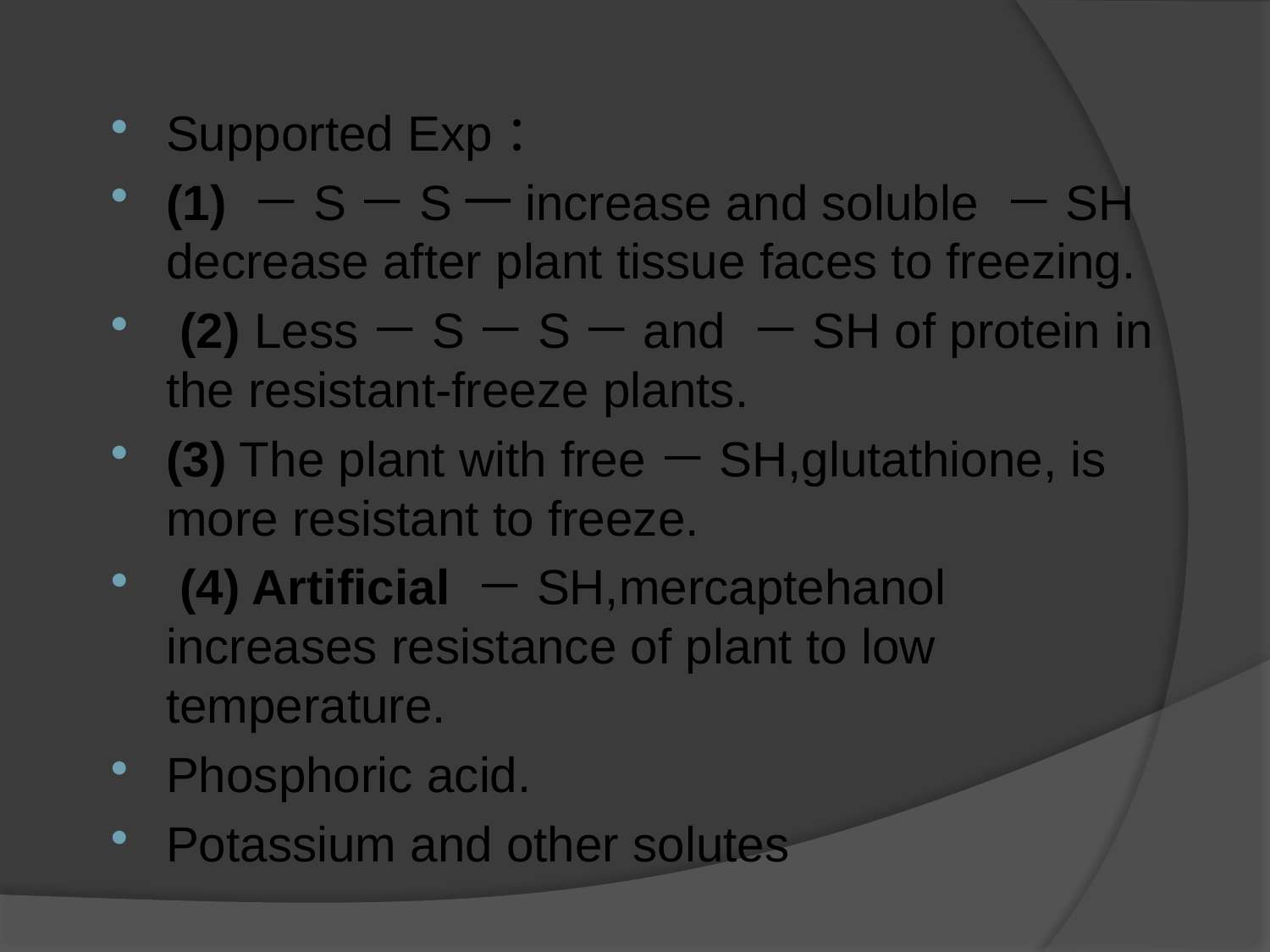

Supported Exp：
(1) －S－S一increase and soluble －SH decrease after plant tissue faces to freezing.
 (2) Less－S－S－and －SH of protein in the resistant-freeze plants.
(3) The plant with free－SH,glutathione, is more resistant to freeze.
 (4) Artificial －SH,mercaptehanol increases resistance of plant to low temperature.
Phosphoric acid.
Potassium and other solutes